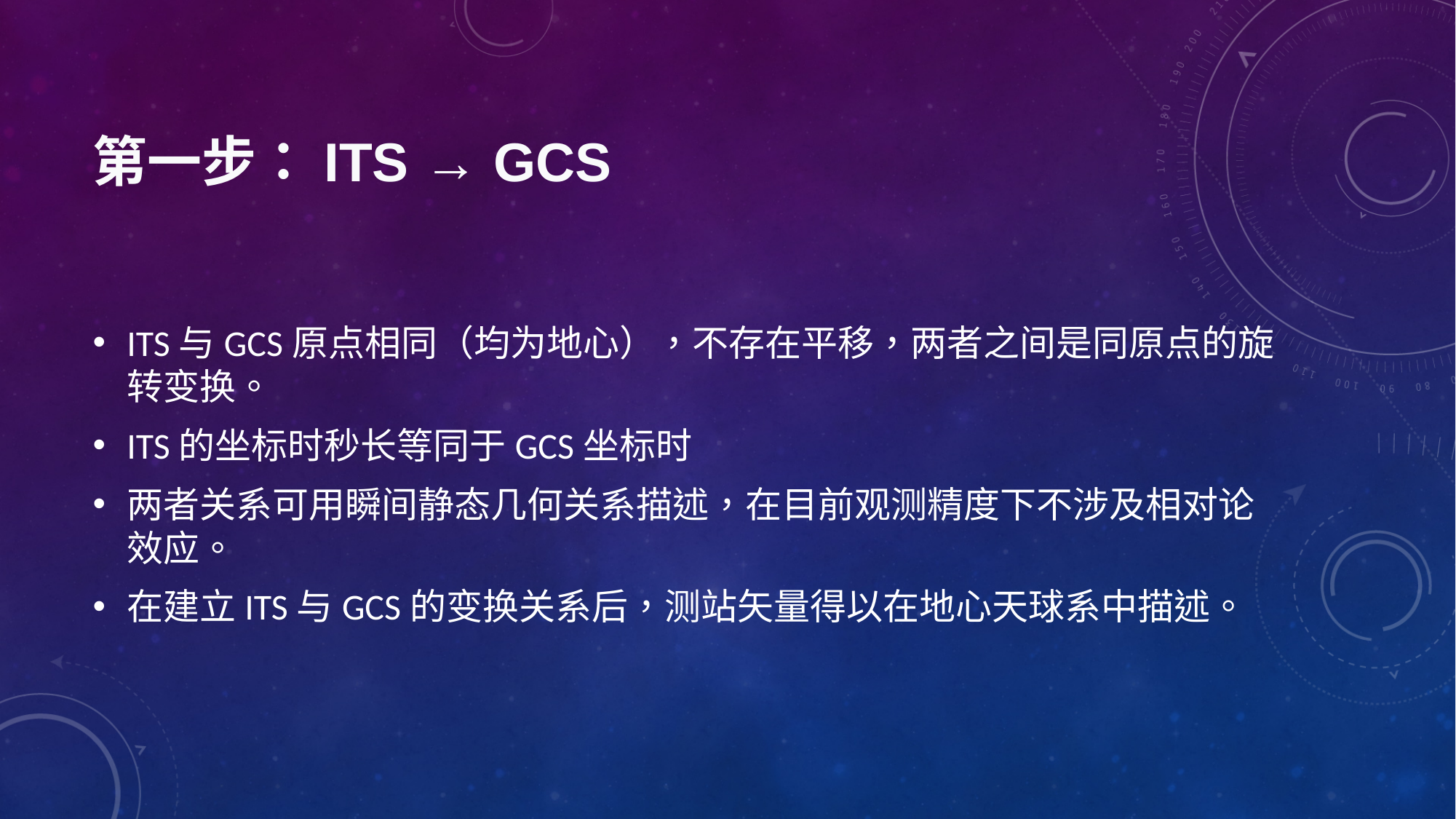

# 第一步：ITS → GCS
ITS与GCS原点相同（均为地心），不存在平移，两者之间是同原点的旋转变换。
ITS的坐标时秒长等同于GCS坐标时
两者关系可用瞬间静态几何关系描述，在目前观测精度下不涉及相对论效应。
在建立ITS与GCS的变换关系后，测站矢量得以在地心天球系中描述。